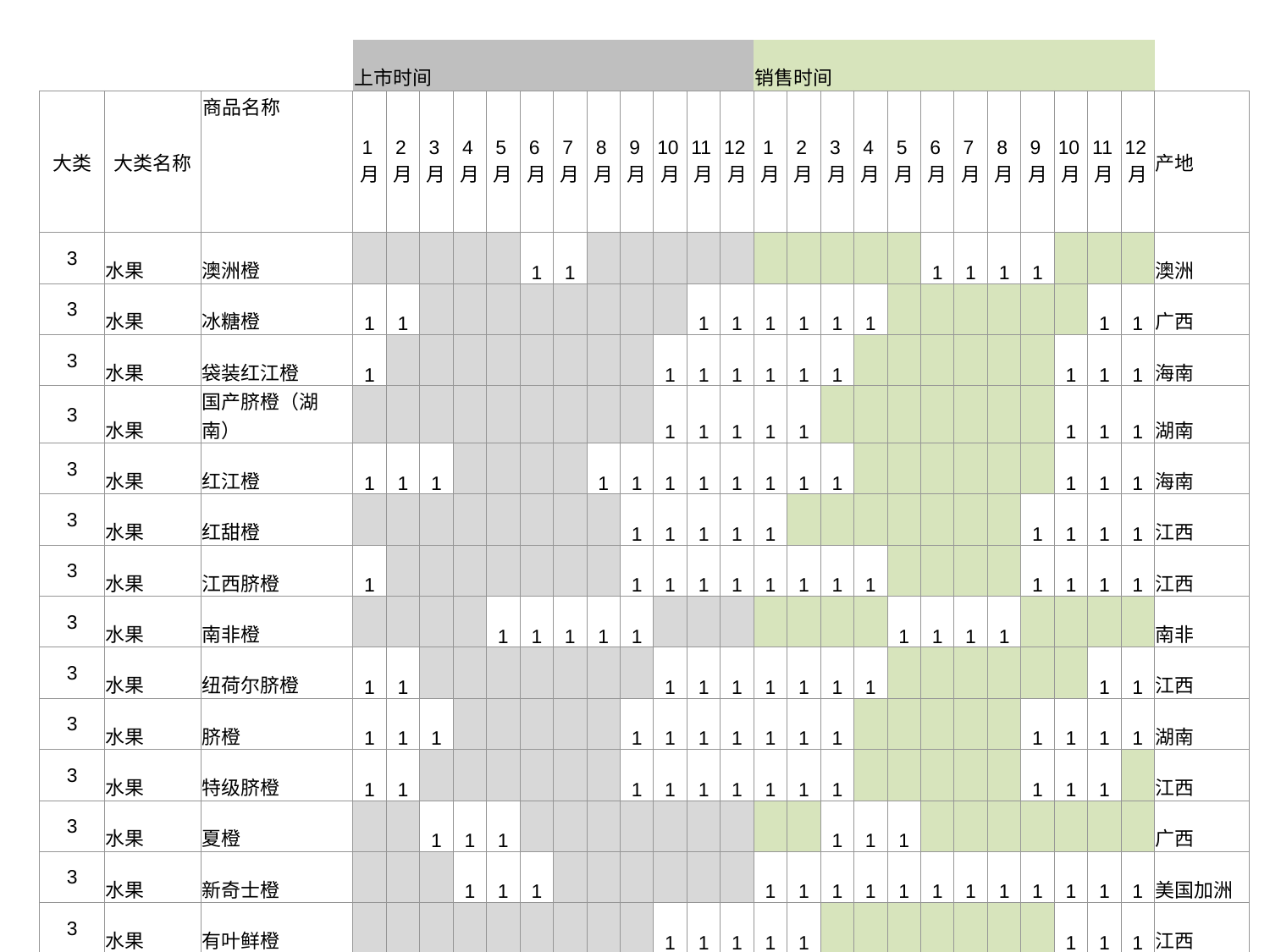

|  |  |  | 上市时间 |  |  |  |  |  |  |  |  |  |  |  | 销售时间 |  |  |  |  |  |  |  |  |  |  |  |  |
| --- | --- | --- | --- | --- | --- | --- | --- | --- | --- | --- | --- | --- | --- | --- | --- | --- | --- | --- | --- | --- | --- | --- | --- | --- | --- | --- | --- |
| 大类 | 大类名称 | 商品名称 | 1月 | 2月 | 3月 | 4月 | 5月 | 6月 | 7月 | 8月 | 9月 | 10月 | 11月 | 12月 | 1月 | 2月 | 3月 | 4月 | 5月 | 6月 | 7月 | 8月 | 9月 | 10月 | 11月 | 12月 | 产地 |
| 3 | 水果 | 澳洲橙 |  |  |  |  |  | 1 | 1 |  |  |  |  |  |  |  |  |  |  | 1 | 1 | 1 | 1 |  |  |  | 澳洲 |
| 3 | 水果 | 冰糖橙 | 1 | 1 |  |  |  |  |  |  |  |  | 1 | 1 | 1 | 1 | 1 | 1 |  |  |  |  |  |  | 1 | 1 | 广西 |
| 3 | 水果 | 袋装红江橙 | 1 |  |  |  |  |  |  |  |  | 1 | 1 | 1 | 1 | 1 | 1 |  |  |  |  |  |  | 1 | 1 | 1 | 海南 |
| 3 | 水果 | 国产脐橙（湖南） |  |  |  |  |  |  |  |  |  | 1 | 1 | 1 | 1 | 1 |  |  |  |  |  |  |  | 1 | 1 | 1 | 湖南 |
| 3 | 水果 | 红江橙 | 1 | 1 | 1 |  |  |  |  | 1 | 1 | 1 | 1 | 1 | 1 | 1 | 1 |  |  |  |  |  |  | 1 | 1 | 1 | 海南 |
| 3 | 水果 | 红甜橙 |  |  |  |  |  |  |  |  | 1 | 1 | 1 | 1 | 1 |  |  |  |  |  |  |  | 1 | 1 | 1 | 1 | 江西 |
| 3 | 水果 | 江西脐橙 | 1 |  |  |  |  |  |  |  | 1 | 1 | 1 | 1 | 1 | 1 | 1 | 1 |  |  |  |  | 1 | 1 | 1 | 1 | 江西 |
| 3 | 水果 | 南非橙 |  |  |  |  | 1 | 1 | 1 | 1 | 1 |  |  |  |  |  |  |  | 1 | 1 | 1 | 1 |  |  |  |  | 南非 |
| 3 | 水果 | 纽荷尔脐橙 | 1 | 1 |  |  |  |  |  |  |  | 1 | 1 | 1 | 1 | 1 | 1 | 1 |  |  |  |  |  |  | 1 | 1 | 江西 |
| 3 | 水果 | 脐橙 | 1 | 1 | 1 |  |  |  |  |  | 1 | 1 | 1 | 1 | 1 | 1 | 1 |  |  |  |  |  | 1 | 1 | 1 | 1 | 湖南 |
| 3 | 水果 | 特级脐橙 | 1 | 1 |  |  |  |  |  |  | 1 | 1 | 1 | 1 | 1 | 1 | 1 |  |  |  |  |  | 1 | 1 | 1 |  | 江西 |
| 3 | 水果 | 夏橙 |  |  | 1 | 1 | 1 |  |  |  |  |  |  |  |  |  | 1 | 1 | 1 |  |  |  |  |  |  |  | 广西 |
| 3 | 水果 | 新奇士橙 |  |  |  | 1 | 1 | 1 |  |  |  |  |  |  | 1 | 1 | 1 | 1 | 1 | 1 | 1 | 1 | 1 | 1 | 1 | 1 | 美国加洲 |
| 3 | 水果 | 有叶鲜橙 |  |  |  |  |  |  |  |  |  | 1 | 1 | 1 | 1 | 1 |  |  |  |  |  |  |  | 1 | 1 | 1 | 江西 |